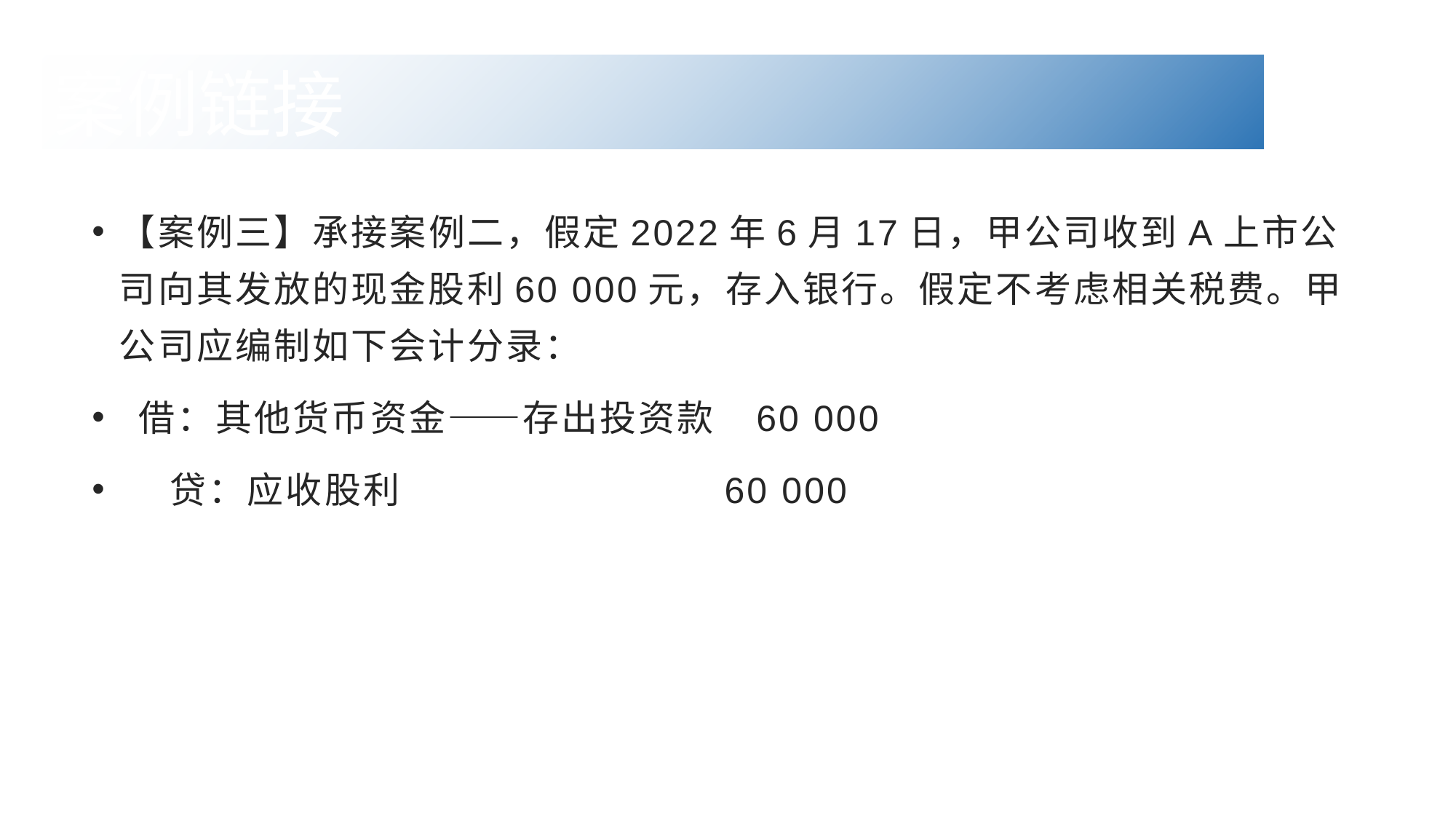

案例链接
【案例三】承接案例二，假定2022年6月17日，甲公司收到A上市公司向其发放的现金股利60 000元，存入银行。假定不考虑相关税费。甲公司应编制如下会计分录：
 借：其他货币资金——存出投资款   60 000
    贷：应收股利                              60 000